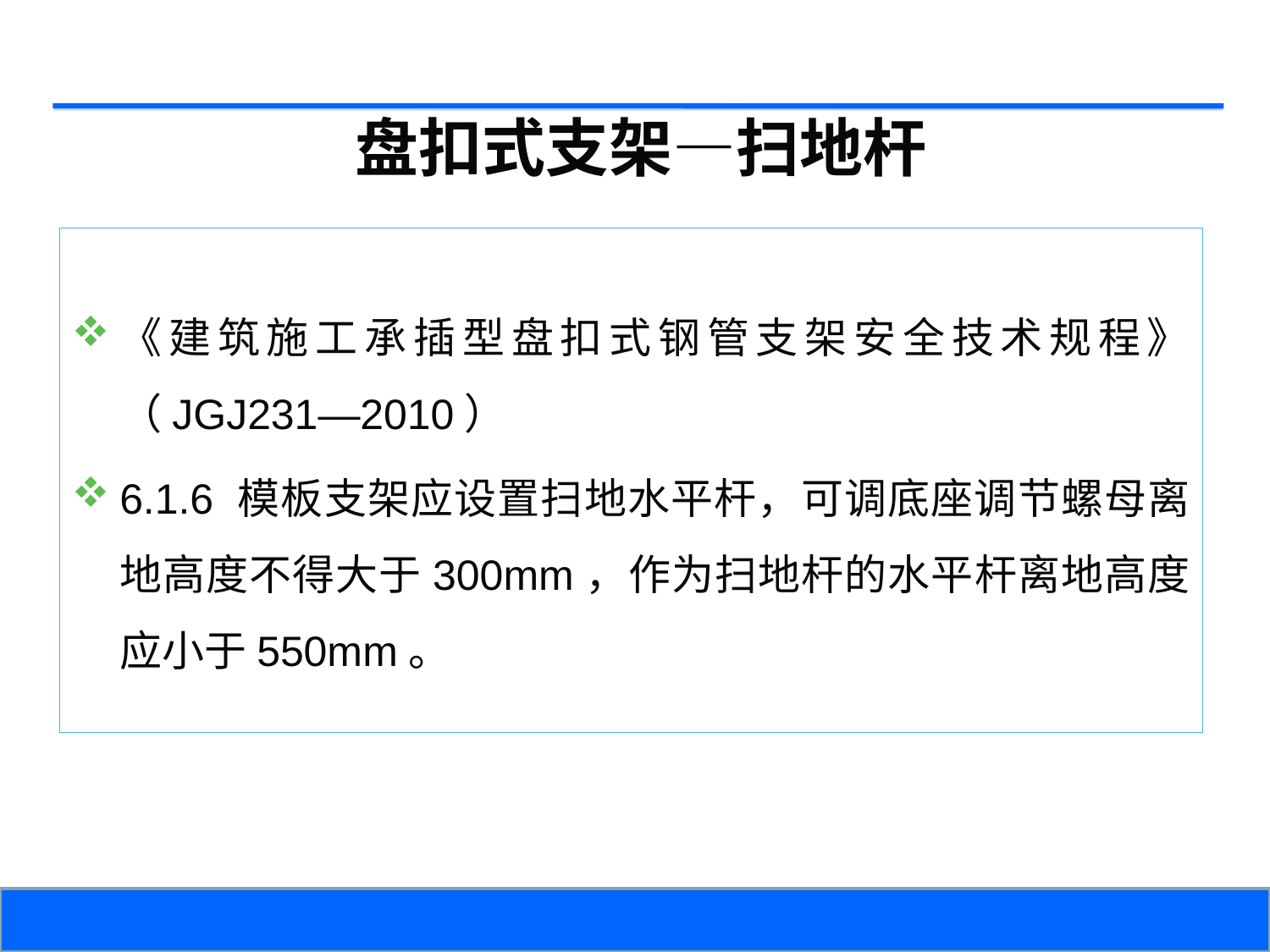

盘扣式支架—扫地杆
《建筑施工承插型盘扣式钢管支架安全技术规程》（JGJ231—2010）
6.1.6 模板支架应设置扫地水平杆，可调底座调节螺母离地高度不得大于300mm，作为扫地杆的水平杆离地高度应小于550mm。